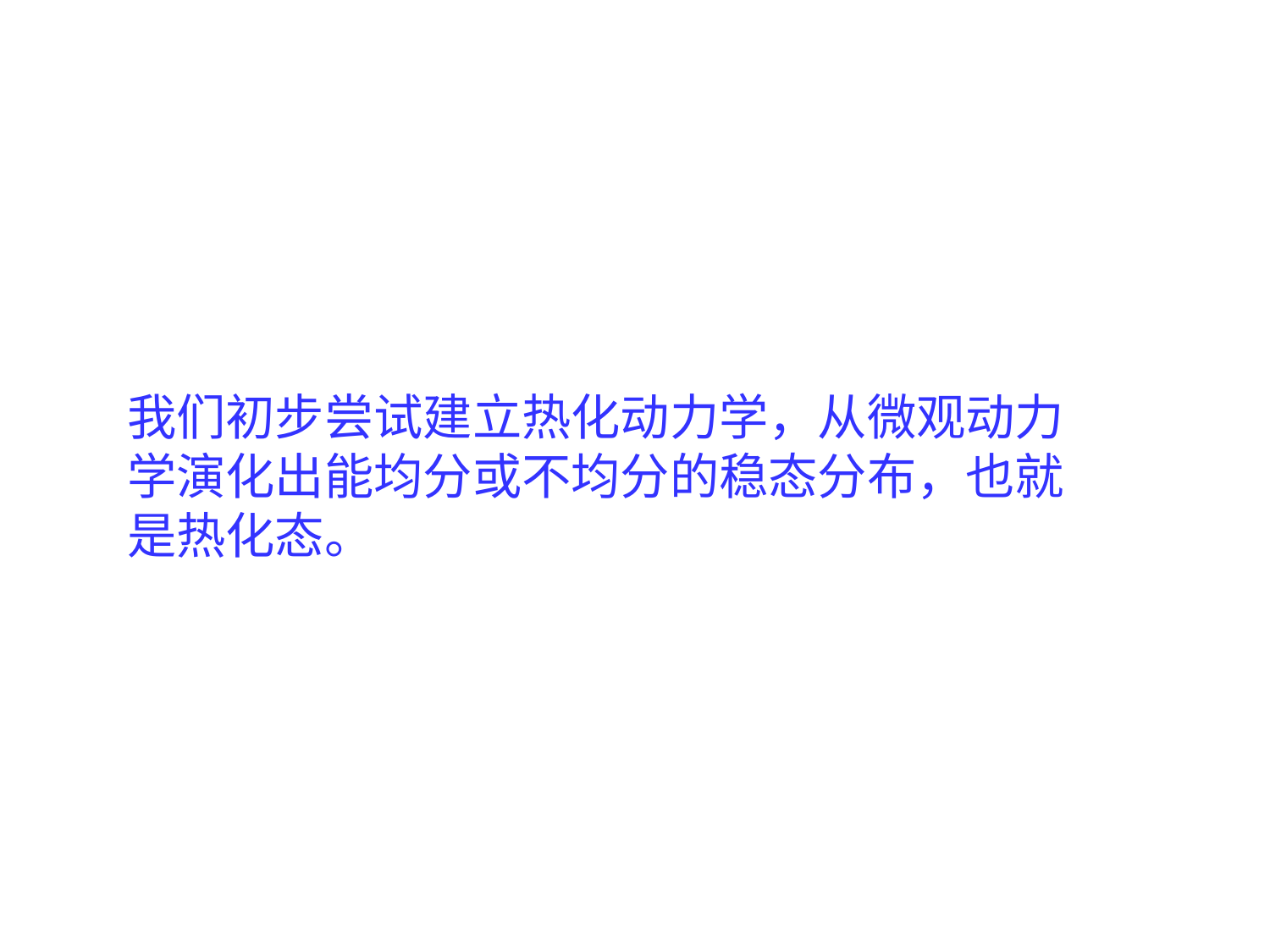

我们初步尝试建立热化动力学，从微观动力学演化出能均分或不均分的稳态分布，也就是热化态。